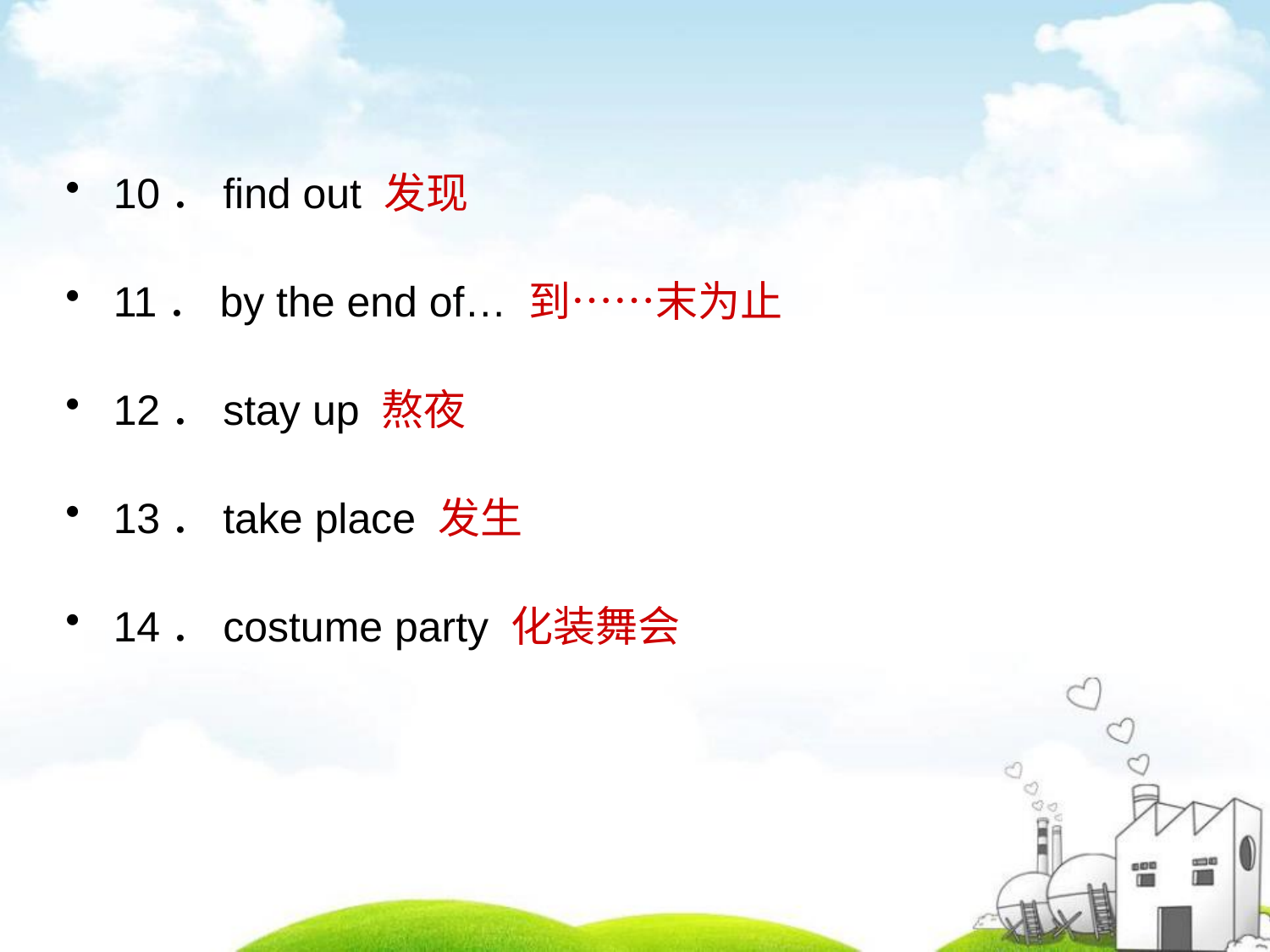

10．find out 发现

11．by the end of… 到……末为止

12．stay up 熬夜

13．take place 发生

14．costume party 化装舞会